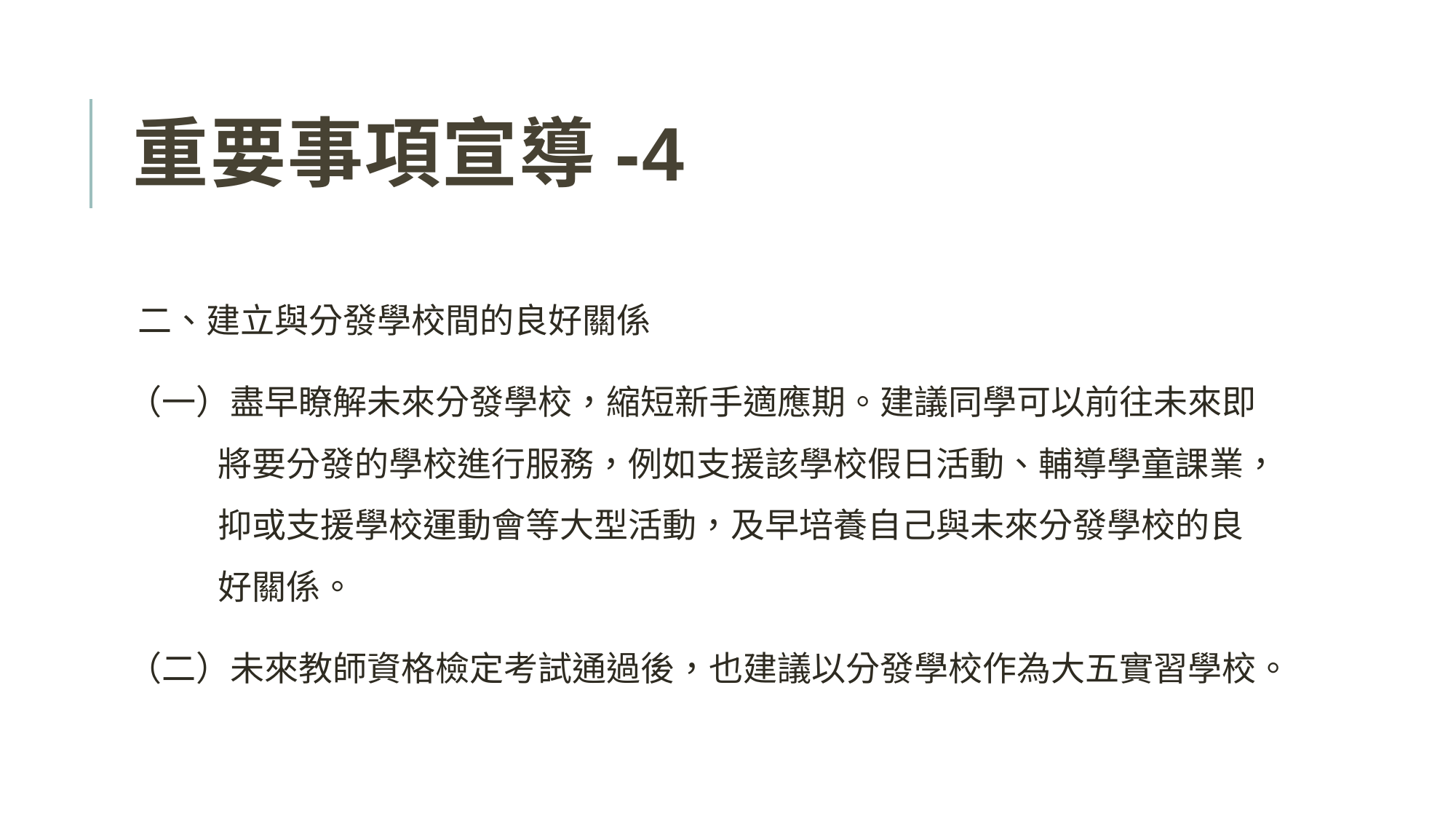

# 重要事項宣導-4
二、建立與分發學校間的良好關係
（一）盡早瞭解未來分發學校，縮短新手適應期。建議同學可以前往未來即將要分發的學校進行服務，例如支援該學校假日活動、輔導學童課業，抑或支援學校運動會等大型活動，及早培養自己與未來分發學校的良好關係。
（二）未來教師資格檢定考試通過後，也建議以分發學校作為大五實習學校。